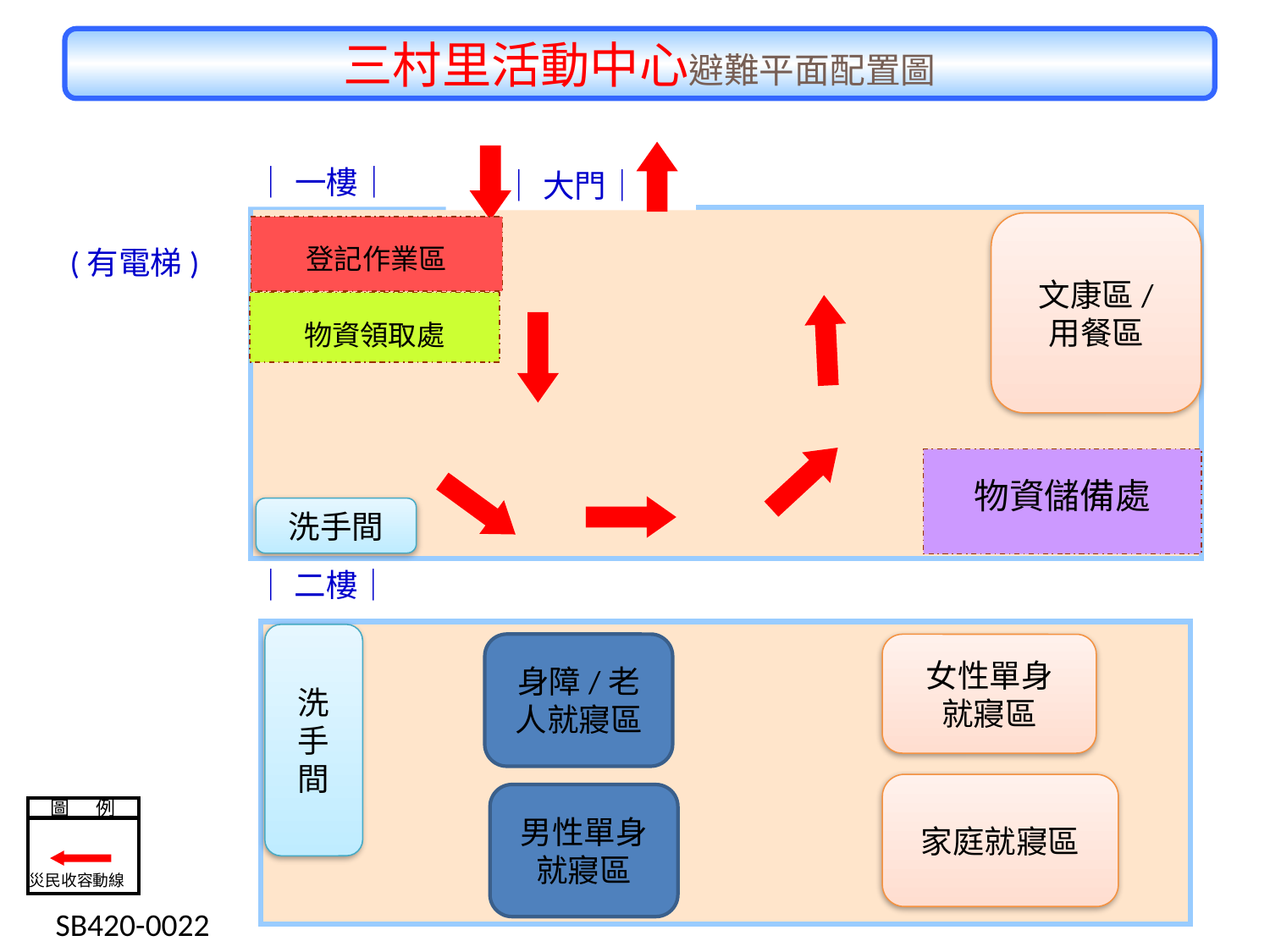

三村里活動中心避難平面配置圖

│一樓│
│大門│

文康區/
用餐區
登記作業區
(有電梯)
物資領取處

物資儲備處

洗手間
│二樓│

洗手間
身障/老人就寢區
女性單身
就寢區
家庭就寢區
男性單身就寢區
圖      例

災民收容動線
 SB420-0022